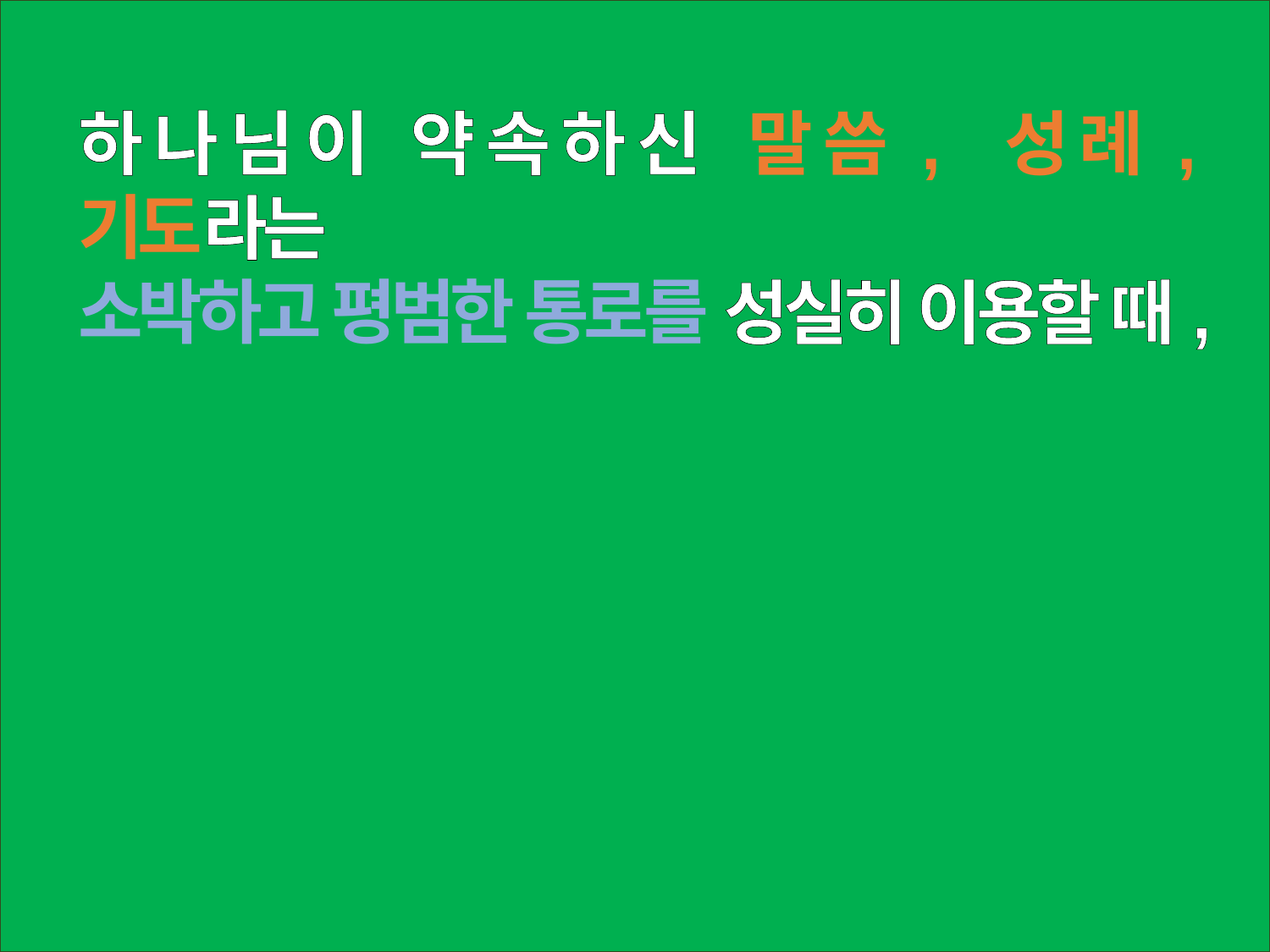

하나님이 약속하신 말씀, 성례, 기도라는
소박하고 평범한 통로를 성실히 이용할 때,